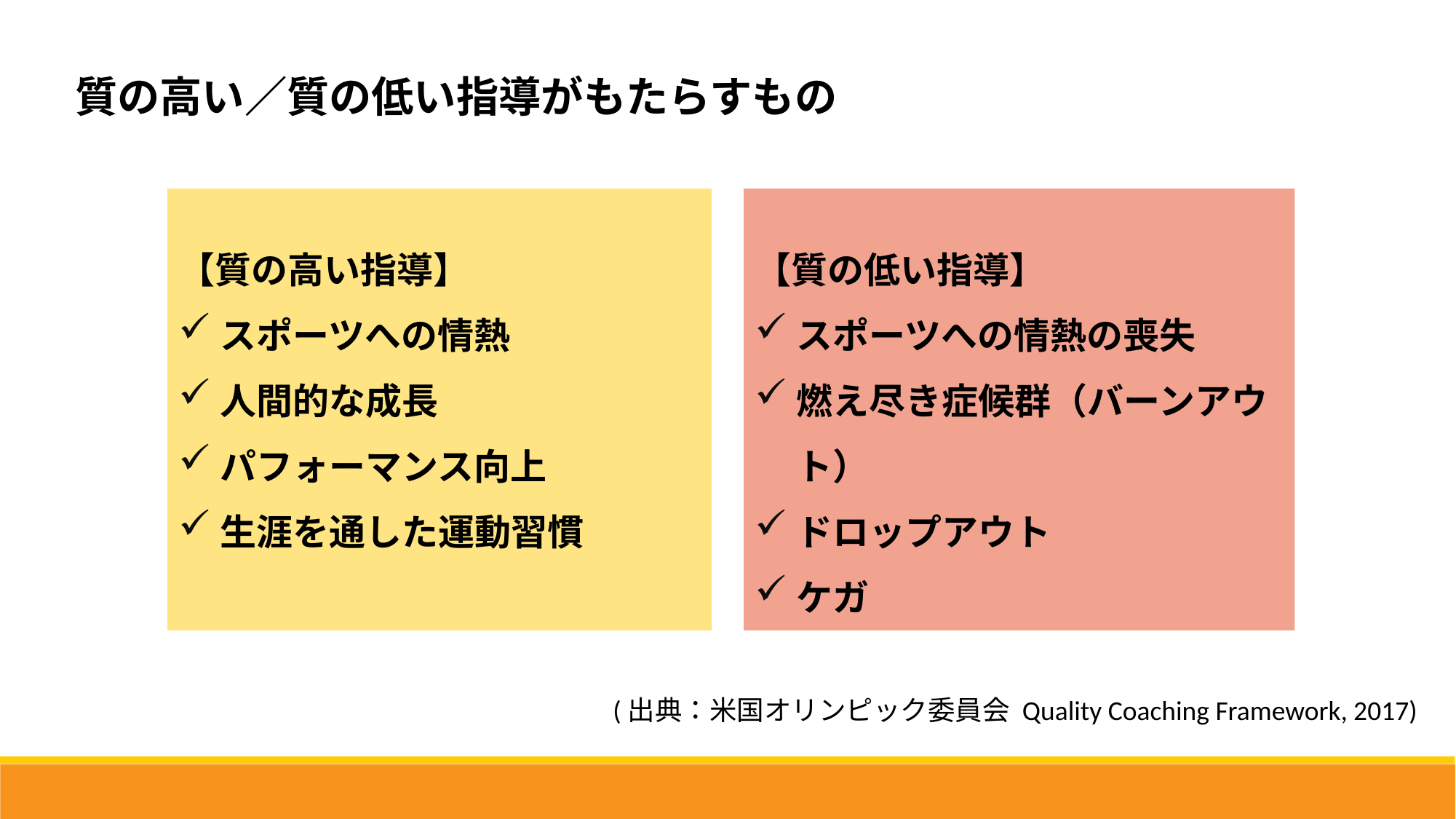

質の高い／質の低い指導がもたらすもの

【質の高い指導】
スポーツへの情熱
人間的な成長
パフォーマンス向上
生涯を通した運動習慣

【質の低い指導】
スポーツへの情熱の喪失
燃え尽き症候群（バーンアウト）
ドロップアウト
ケガ

(出典：米国オリンピック委員会 Quality Coaching Framework, 2017)